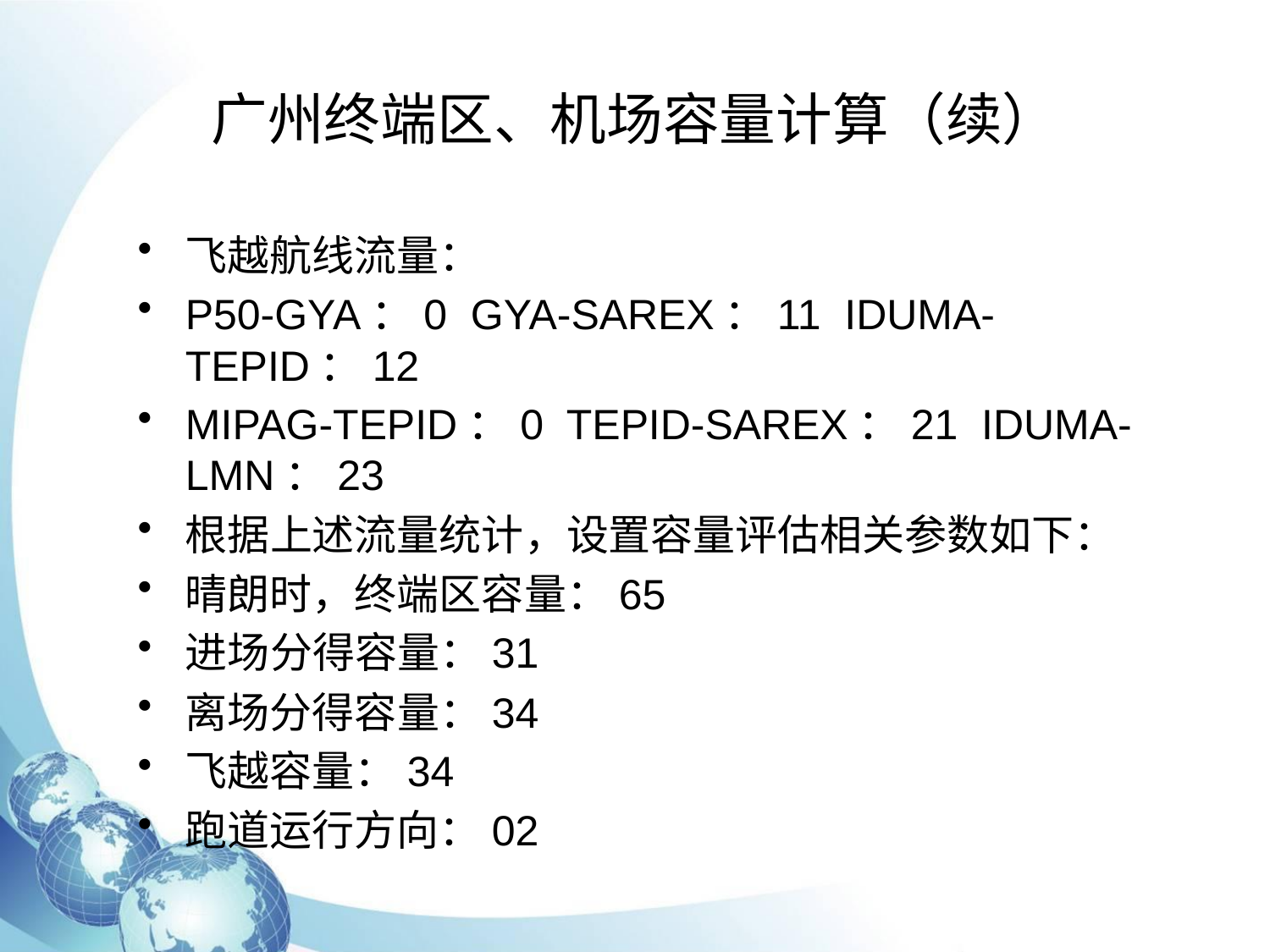

# 广州终端区、机场容量计算（续）
飞越航线流量：
P50-GYA：0  GYA-SAREX：11  IDUMA-TEPID：12
MIPAG-TEPID：0  TEPID-SAREX：21  IDUMA-LMN：23
根据上述流量统计，设置容量评估相关参数如下：
晴朗时，终端区容量：65
进场分得容量：31
离场分得容量：34
飞越容量：34
跑道运行方向：02